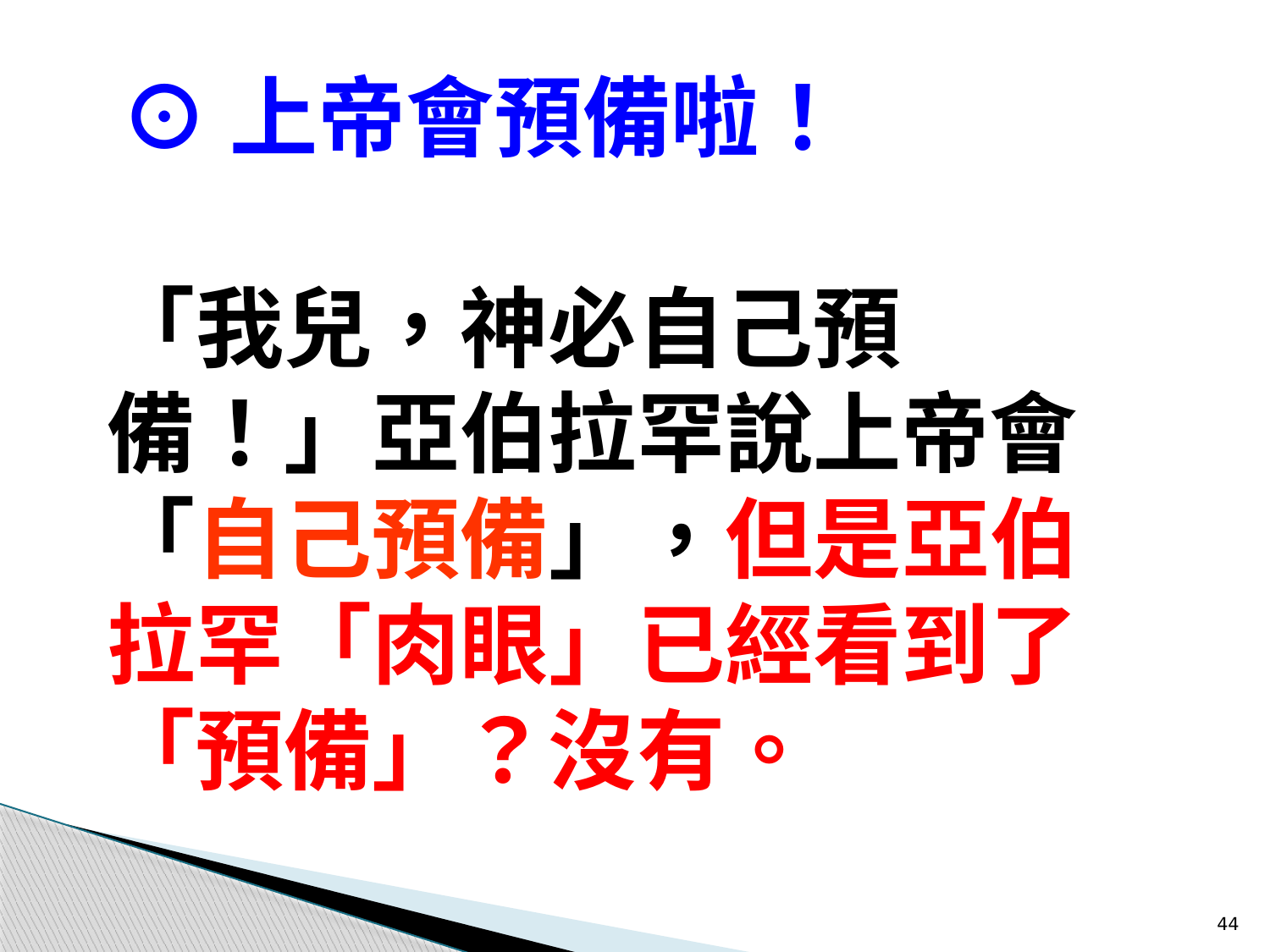

⊙上帝會預備啦！
「我兒，神必自己預備！」亞伯拉罕說上帝會「自己預備」，但是亞伯拉罕「肉眼」已經看到了「預備」？沒有。
44